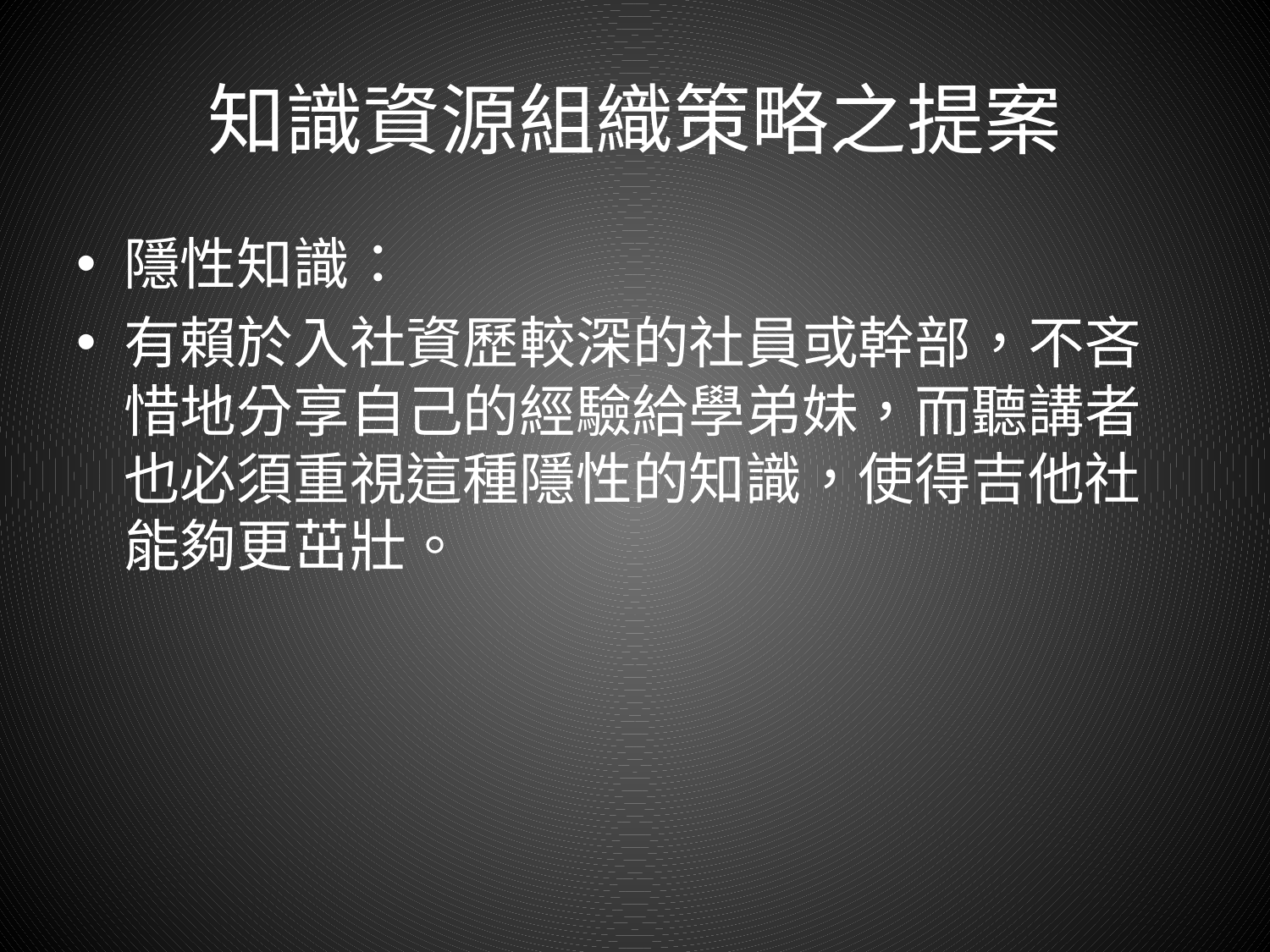

# 知識資源組織策略之提案
隱性知識：
有賴於入社資歷較深的社員或幹部，不吝惜地分享自己的經驗給學弟妹，而聽講者也必須重視這種隱性的知識，使得吉他社能夠更茁壯。